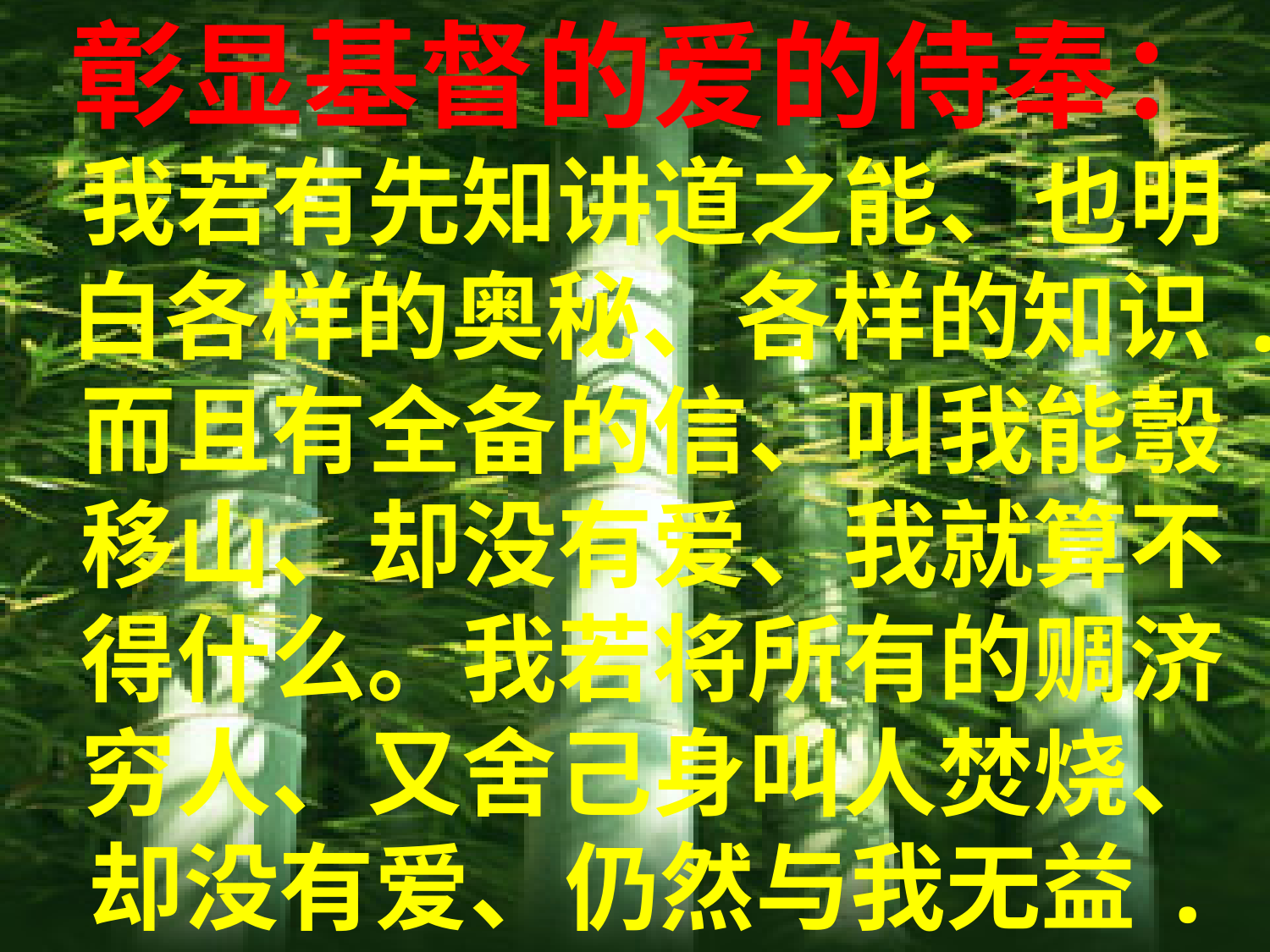

彰显基督的爱的侍奉：
我若有先知讲道之能、也明白各样的奥秘、各样的知识.而且有全备的信、叫我能彀移山、却没有爱、我就算不得什么。我若将所有的赒济穷人、又舍己身叫人焚烧、却没有爱、仍然与我无益.